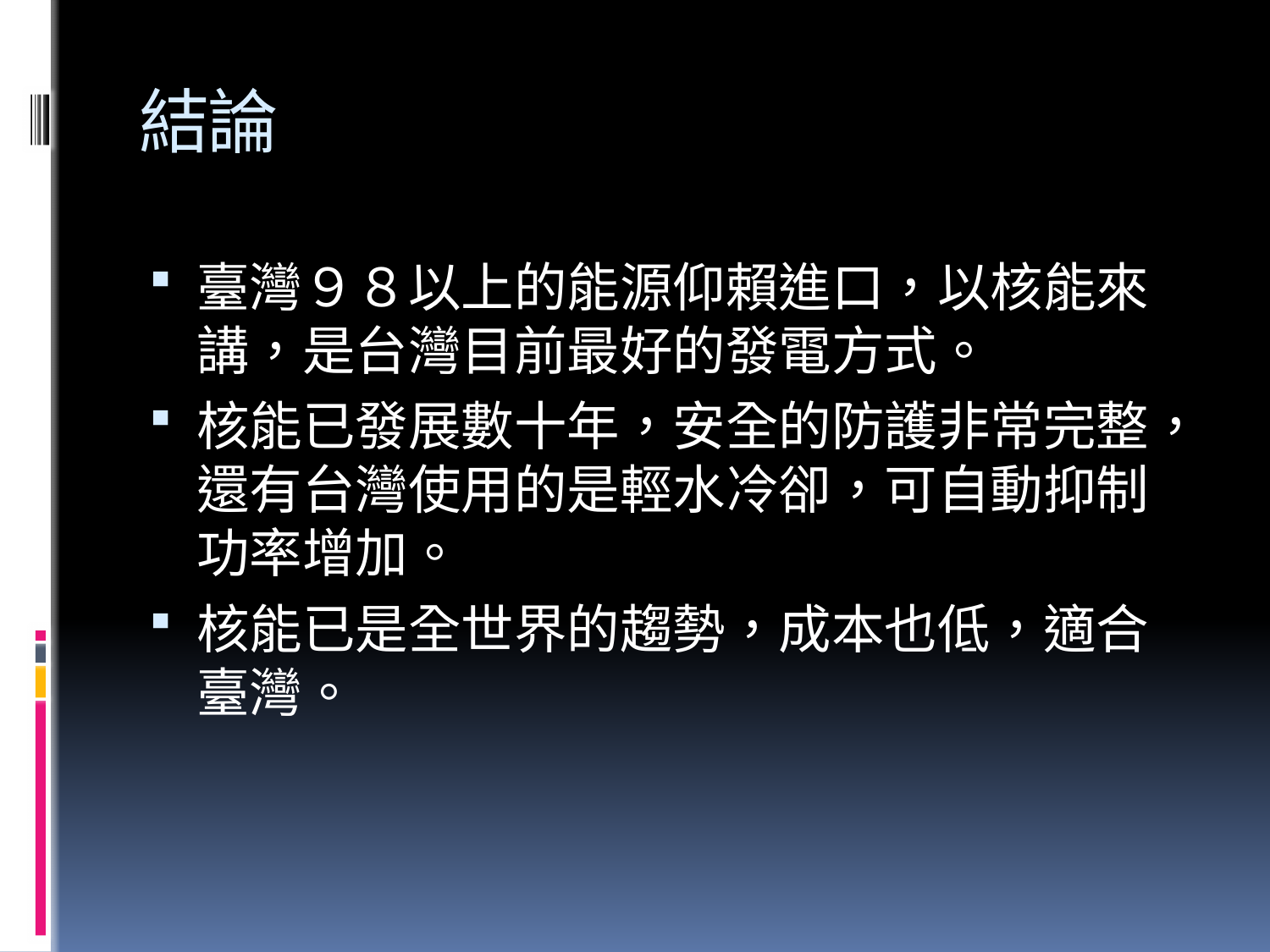

# 結論
臺灣９８以上的能源仰賴進口，以核能來講，是台灣目前最好的發電方式。
核能已發展數十年，安全的防護非常完整，還有台灣使用的是輕水冷卻，可自動抑制功率增加。
核能已是全世界的趨勢，成本也低，適合臺灣。